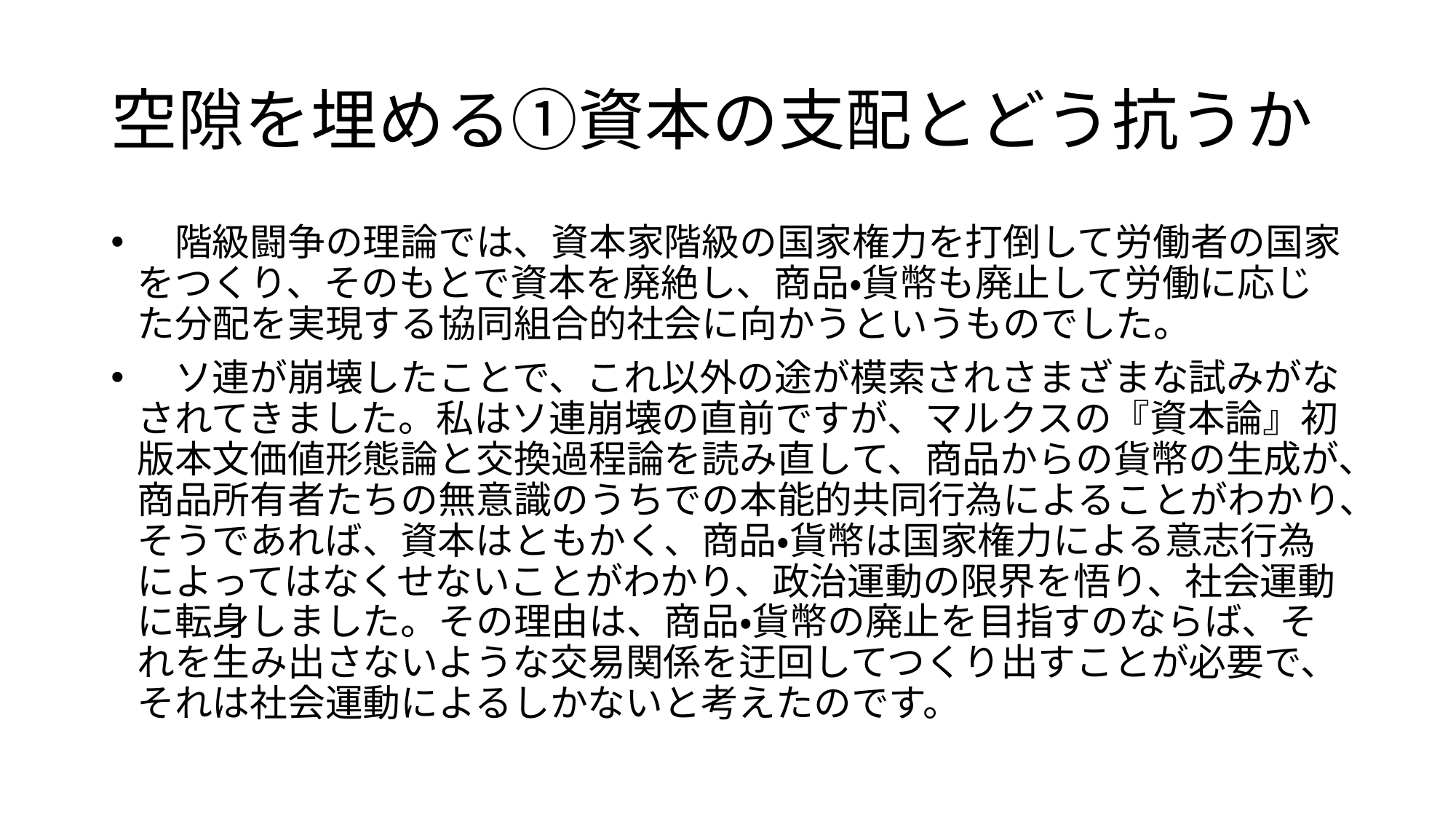

# 空隙を埋める①資本の支配とどう抗うか
　階級闘争の理論では、資本家階級の国家権力を打倒して労働者の国家をつくり、そのもとで資本を廃絶し、商品・貨幣も廃止して労働に応じた分配を実現する協同組合的社会に向かうというものでした。
　ソ連が崩壊したことで、これ以外の途が模索されさまざまな試みがなされてきました。私はソ連崩壊の直前ですが、マルクスの『資本論』初版本文価値形態論と交換過程論を読み直して、商品からの貨幣の生成が、商品所有者たちの無意識のうちでの本能的共同行為によることがわかり、そうであれば、資本はともかく、商品・貨幣は国家権力による意志行為によってはなくせないことがわかり、政治運動の限界を悟り、社会運動に転身しました。その理由は、商品・貨幣の廃止を目指すのならば、それを生み出さないような交易関係を迂回してつくり出すことが必要で、それは社会運動によるしかないと考えたのです。